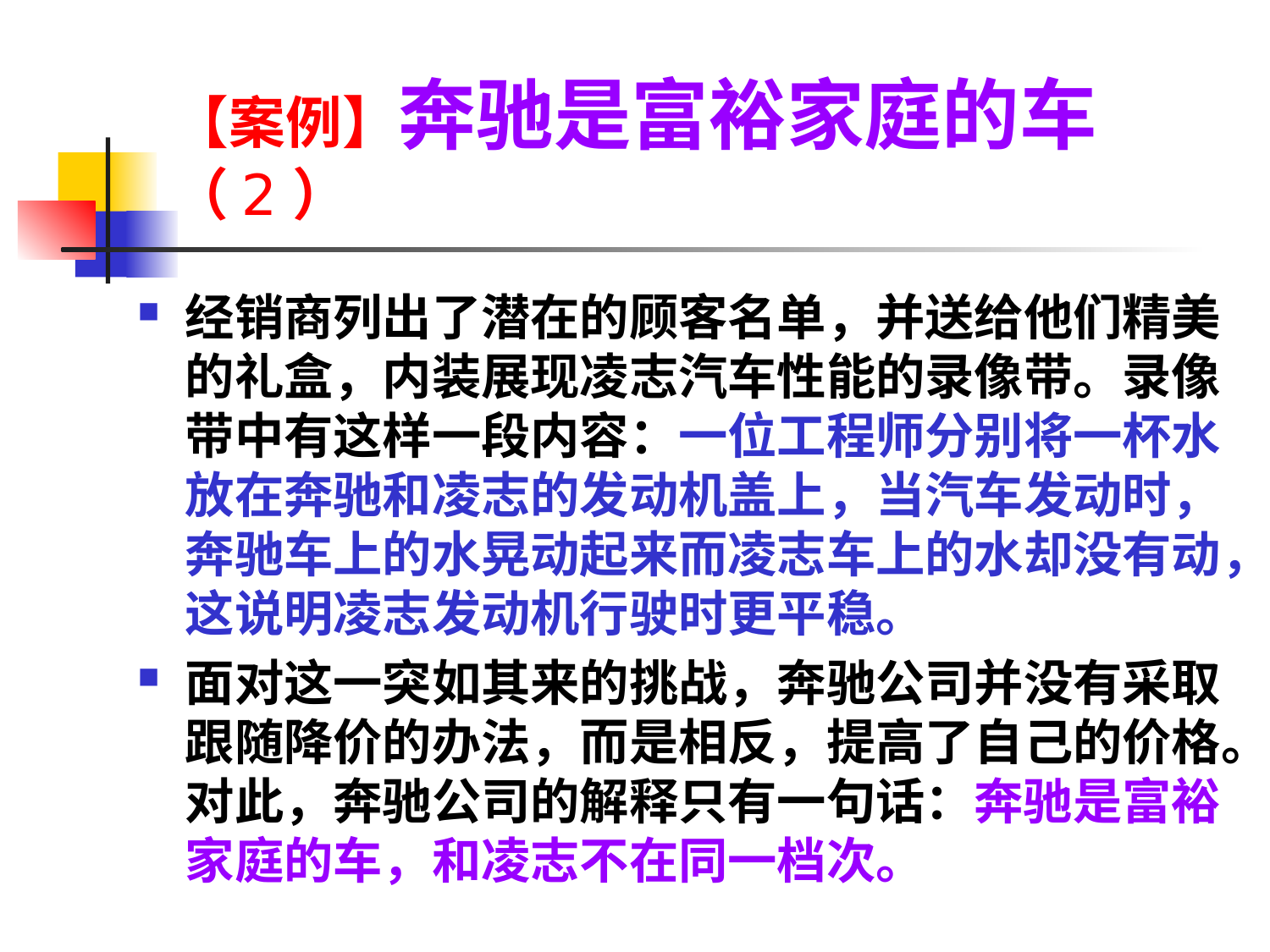

# 【案例】奔驰是富裕家庭的车（2）
经销商列出了潜在的顾客名单，并送给他们精美的礼盒，内装展现凌志汽车性能的录像带。录像带中有这样一段内容：一位工程师分别将一杯水放在奔驰和凌志的发动机盖上，当汽车发动时，奔驰车上的水晃动起来而凌志车上的水却没有动，这说明凌志发动机行驶时更平稳。
面对这一突如其来的挑战，奔驰公司并没有采取跟随降价的办法，而是相反，提高了自己的价格。对此，奔驰公司的解释只有一句话：奔驰是富裕家庭的车，和凌志不在同一档次。
16